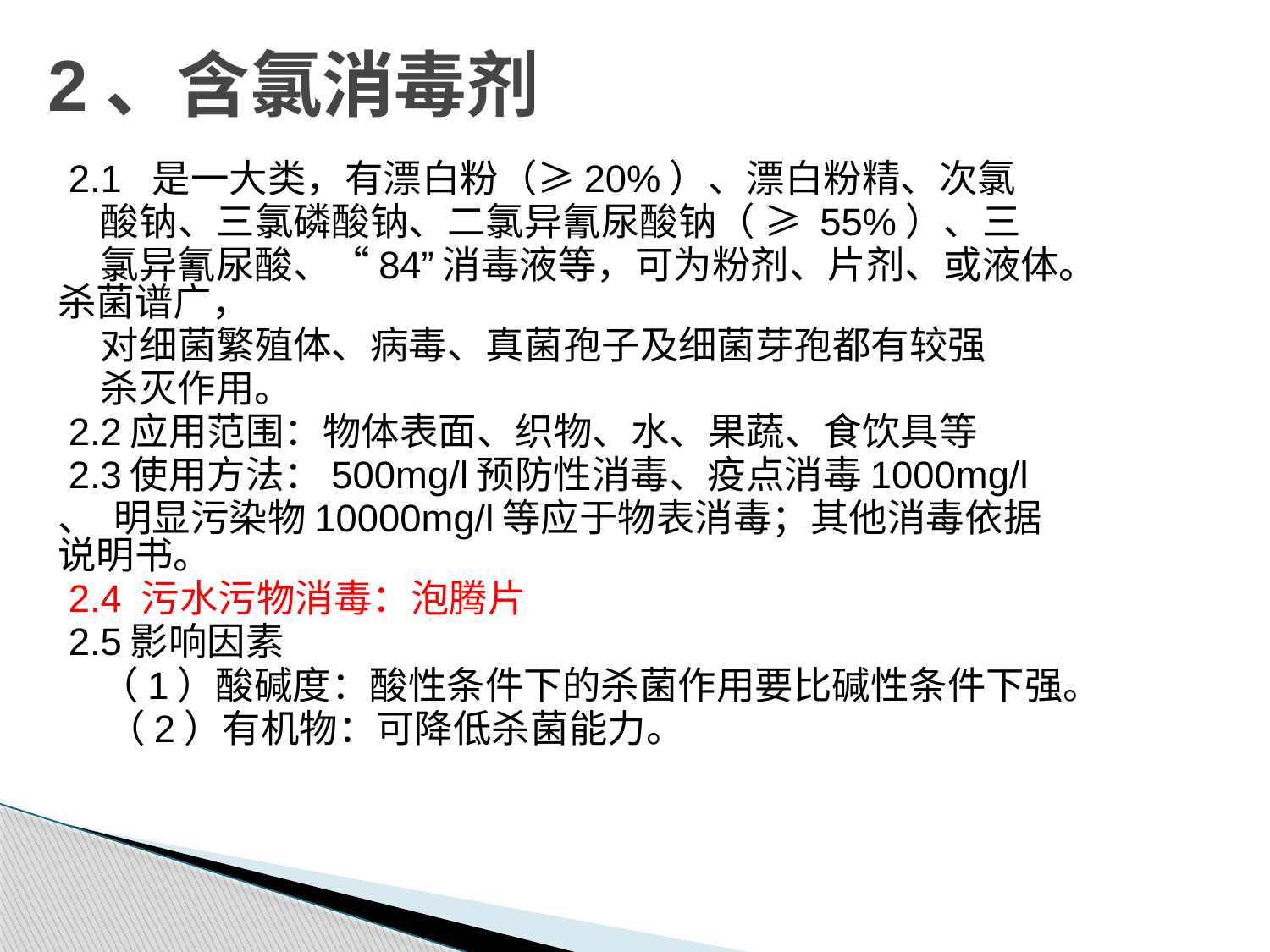

# 2、含氯消毒剂
 2.1  是一大类，有漂白粉（≥20%）、漂白粉精、次氯
    酸钠、三氯磷酸钠、二氯异氰尿酸钠（ ≥ 55%）、三
    氯异氰尿酸、“84”消毒液等，可为粉剂、片剂、或液体。杀菌谱广，
    对细菌繁殖体、病毒、真菌孢子及细菌芽孢都有较强
    杀灭作用。
 2.2应用范围：物体表面、织物、水、果蔬、食饮具等
 2.3使用方法：500mg/l预防性消毒、疫点消毒1000mg/l
、  明显污染物10000mg/l等应于物表消毒；其他消毒依据说明书。
 2.4 污水污物消毒：泡腾片
 2.5影响因素
    （1）酸碱度：酸性条件下的杀菌作用要比碱性条件下强。
   （2）有机物：可降低杀菌能力。